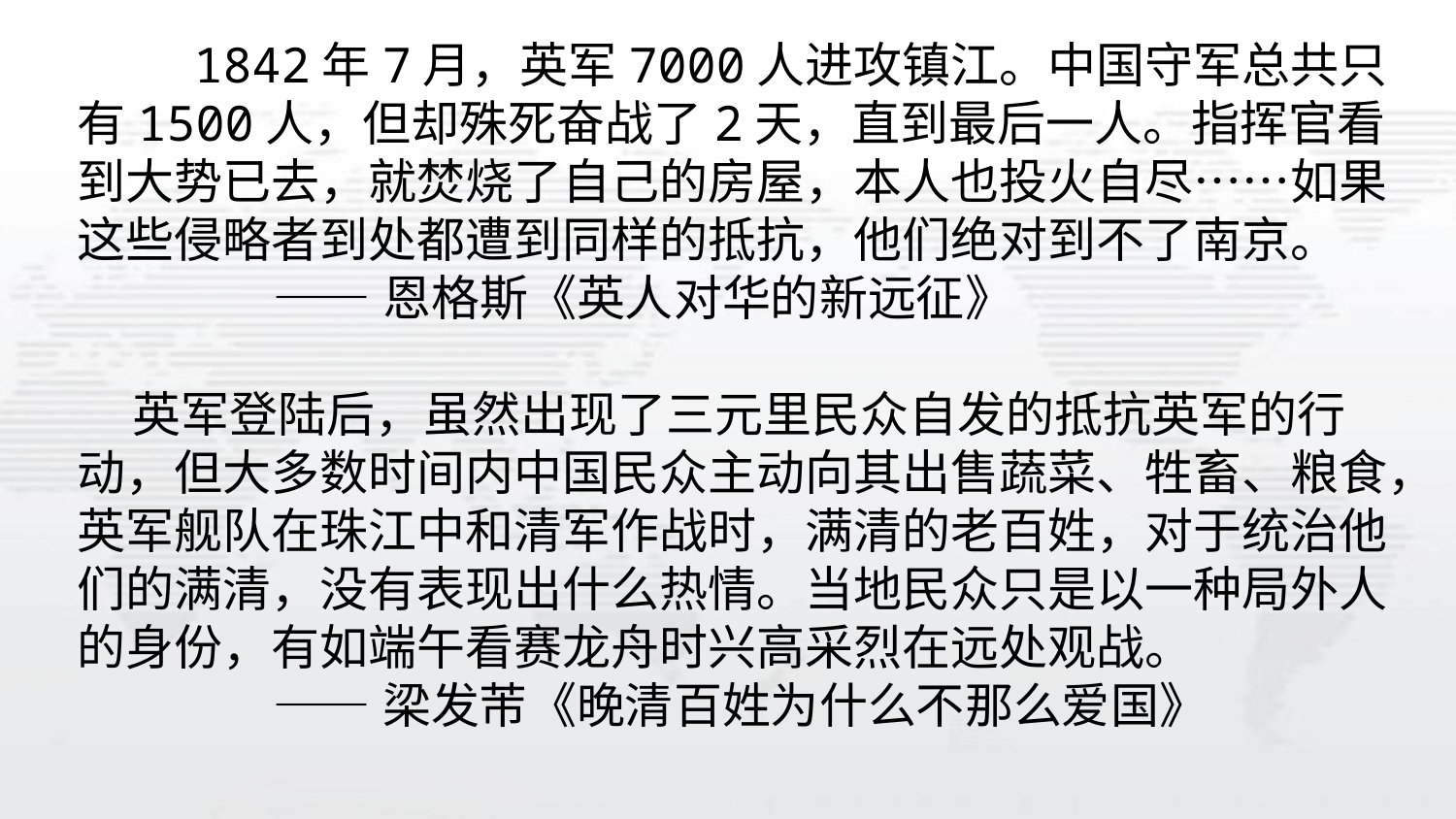

1842年7月，英军7000人进攻镇江。中国守军总共只有1500人，但却殊死奋战了2天，直到最后一人。指挥官看到大势已去，就焚烧了自己的房屋，本人也投火自尽……如果这些侵略者到处都遭到同样的抵抗，他们绝对到不了南京。
                  ——恩格斯《英人对华的新远征》

    英军登陆后，虽然出现了三元里民众自发的抵抗英军的行动，但大多数时间内中国民众主动向其出售蔬菜、牲畜、粮食，英军舰队在珠江中和清军作战时，满清的老百姓，对于统治他们的满清，没有表现出什么热情。当地民众只是以一种局外人的身份，有如端午看赛龙舟时兴高采烈在远处观战。
                  ——梁发芾《晚清百姓为什么不那么爱国》